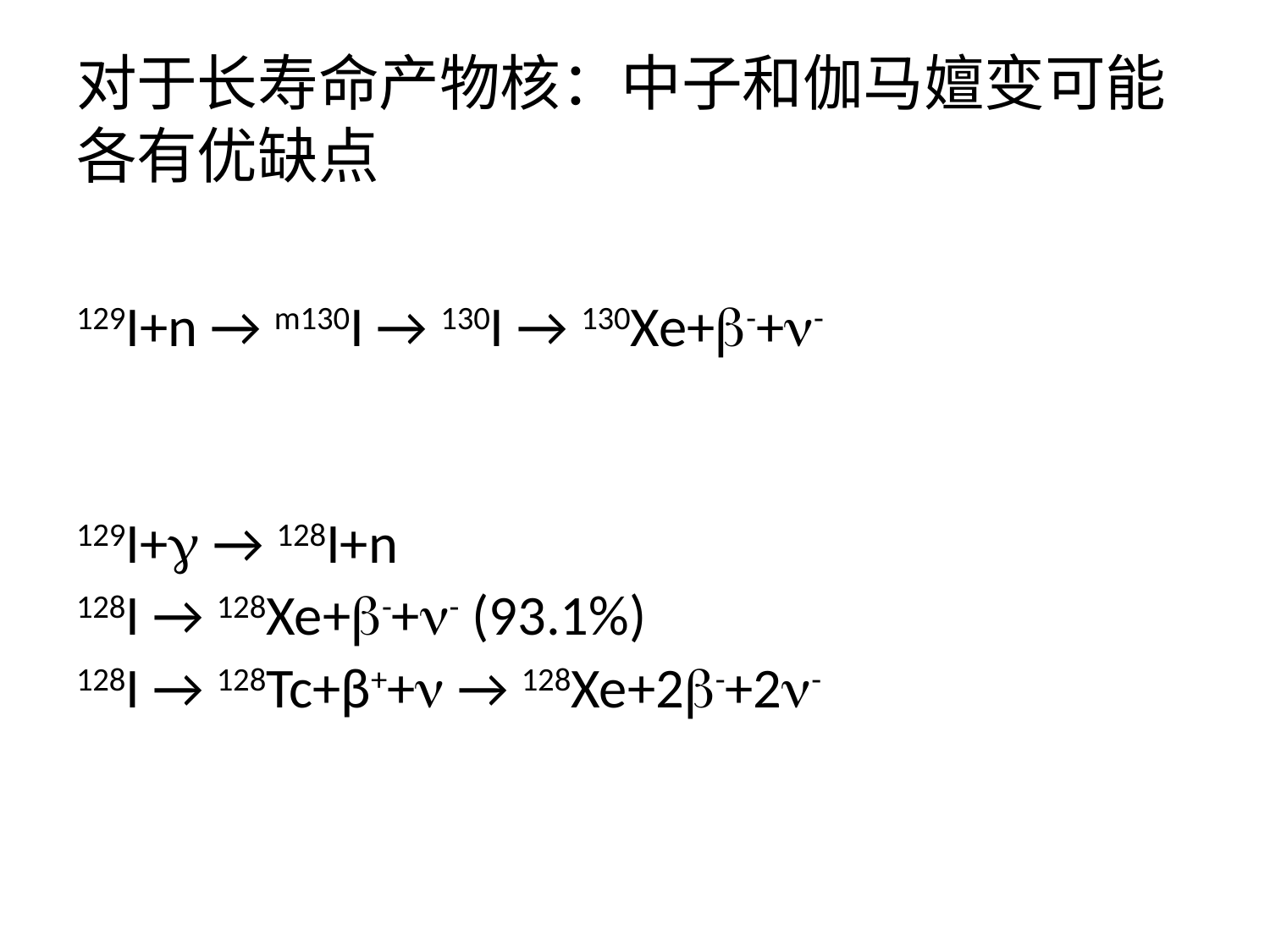

# 对于长寿命产物核：中子和伽马嬗变可能各有优缺点
129I+n → m130I → 130I → 130Xe+β-+ν-

129I+γ → 128I+n
128I → 128Xe+β-+ν- (93.1%)
128I → 128Tc+β++ν → 128Xe+2β-+2ν-